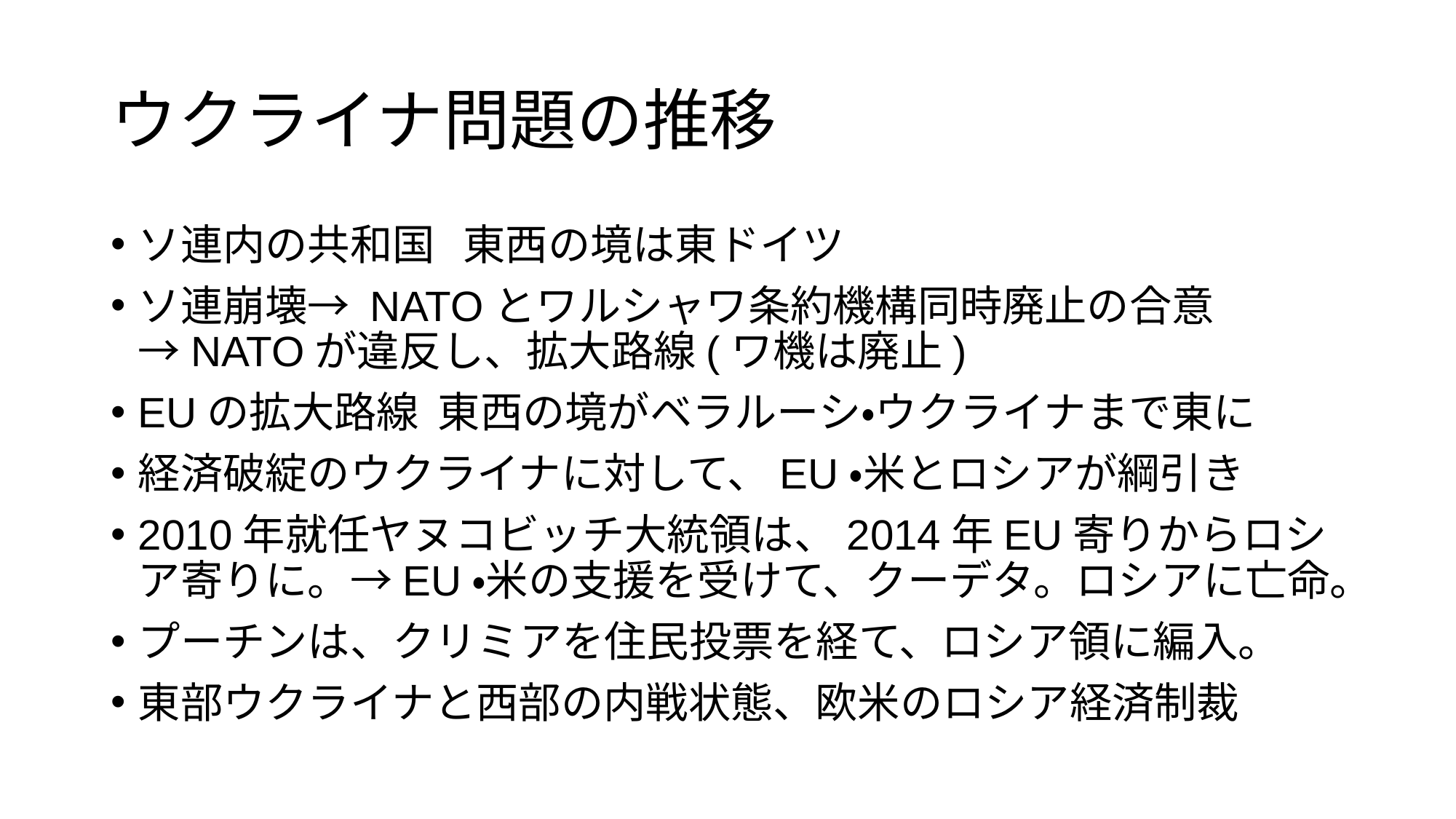

# ウクライナ問題の推移
ソ連内の共和国   東西の境は東ドイツ
ソ連崩壊→ NATOとワルシャワ条約機構同時廃止の合意→NATOが違反し、拡大路線(ワ機は廃止)
EUの拡大路線  東西の境がベラルーシ・ウクライナまで東に
経済破綻のウクライナに対して、EU・米とロシアが綱引き
2010年就任ヤヌコビッチ大統領は、2014年EU寄りからロシア寄りに。→EU・米の支援を受けて、クーデタ。ロシアに亡命。
プーチンは、クリミアを住民投票を経て、ロシア領に編入。
東部ウクライナと西部の内戦状態、欧米のロシア経済制裁